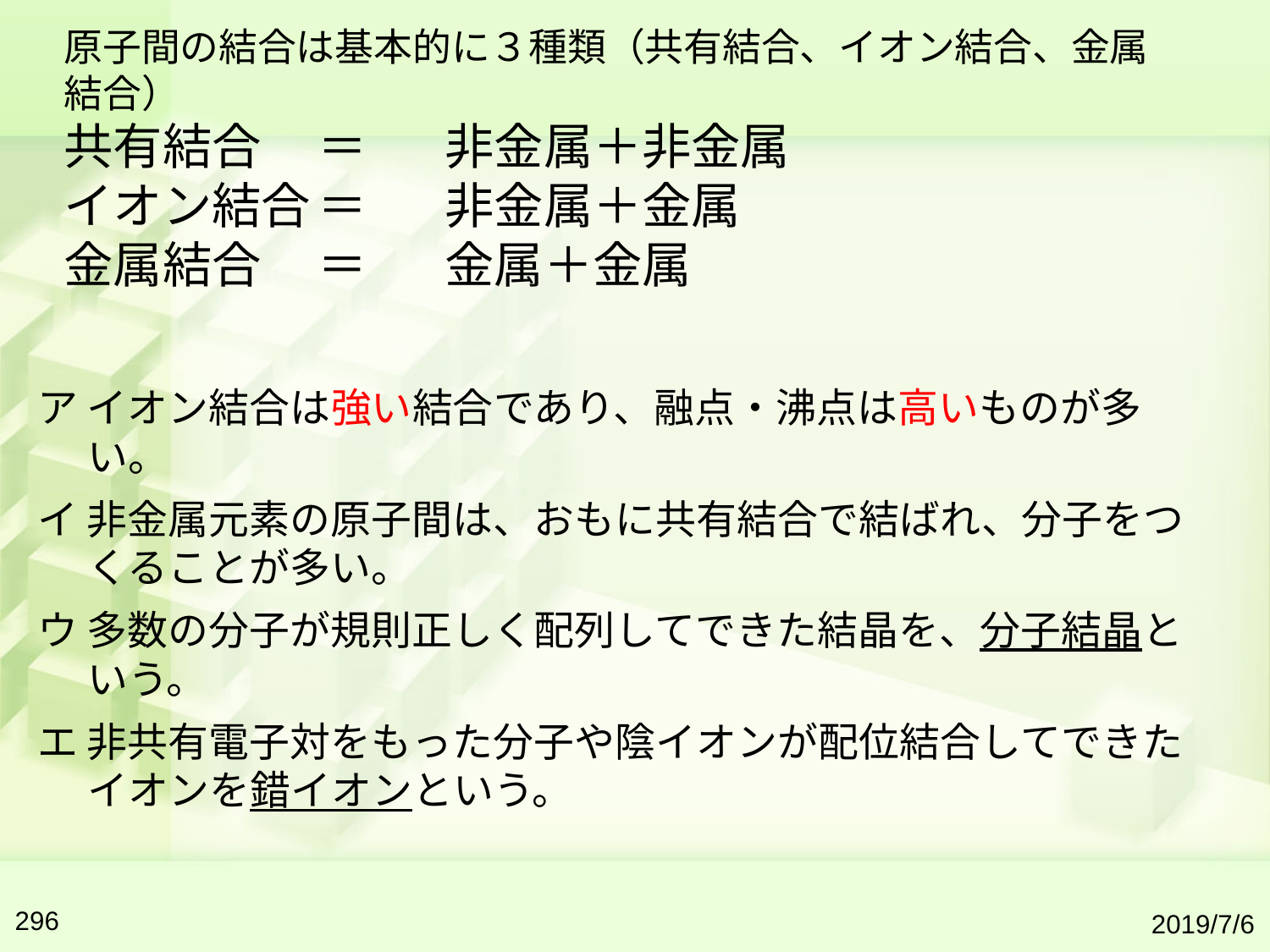

原子間の結合は基本的に３種類（共有結合、イオン結合、金属結合）
共有結合	＝	非金属＋非金属
イオン結合	＝	非金属＋金属
金属結合	＝	金属＋金属
ア イオン結合は強い結合であり、融点・沸点は高いものが多い。
イ 非金属元素の原子間は、おもに共有結合で結ばれ、分子をつくることが多い。
ウ 多数の分子が規則正しく配列してできた結晶を、分子結晶という。
エ 非共有電子対をもった分子や陰イオンが配位結合してできたイオンを錯イオンという。
296
2019/7/6